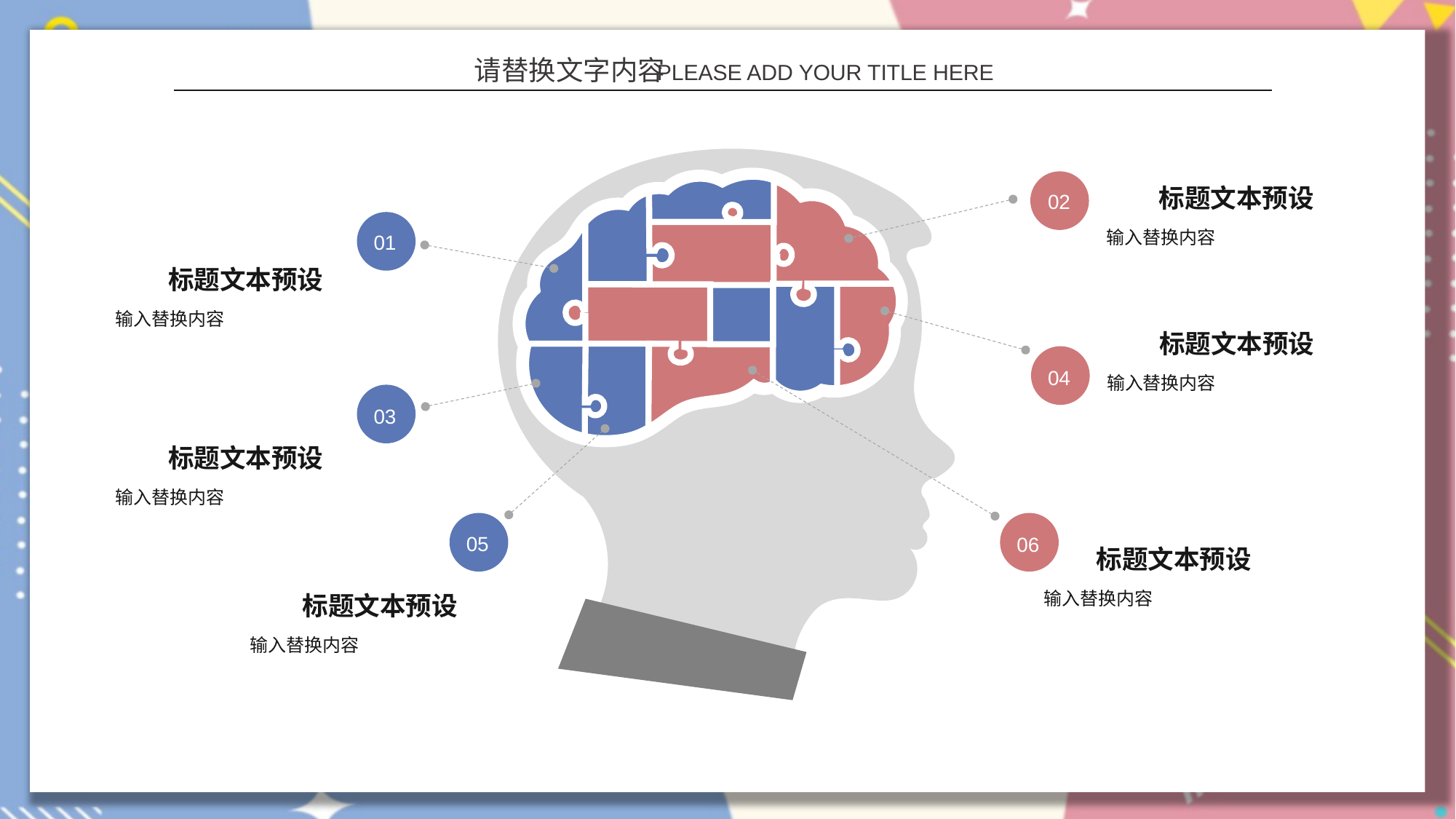

请替换文字内容
PLEASE ADD YOUR TITLE HERE

标题文本预设

02

输入替换内容

01

标题文本预设

输入替换内容

标题文本预设

04
输入替换内容

03

标题文本预设
输入替换内容

05
06
标题文本预设
输入替换内容
标题文本预设
输入替换内容